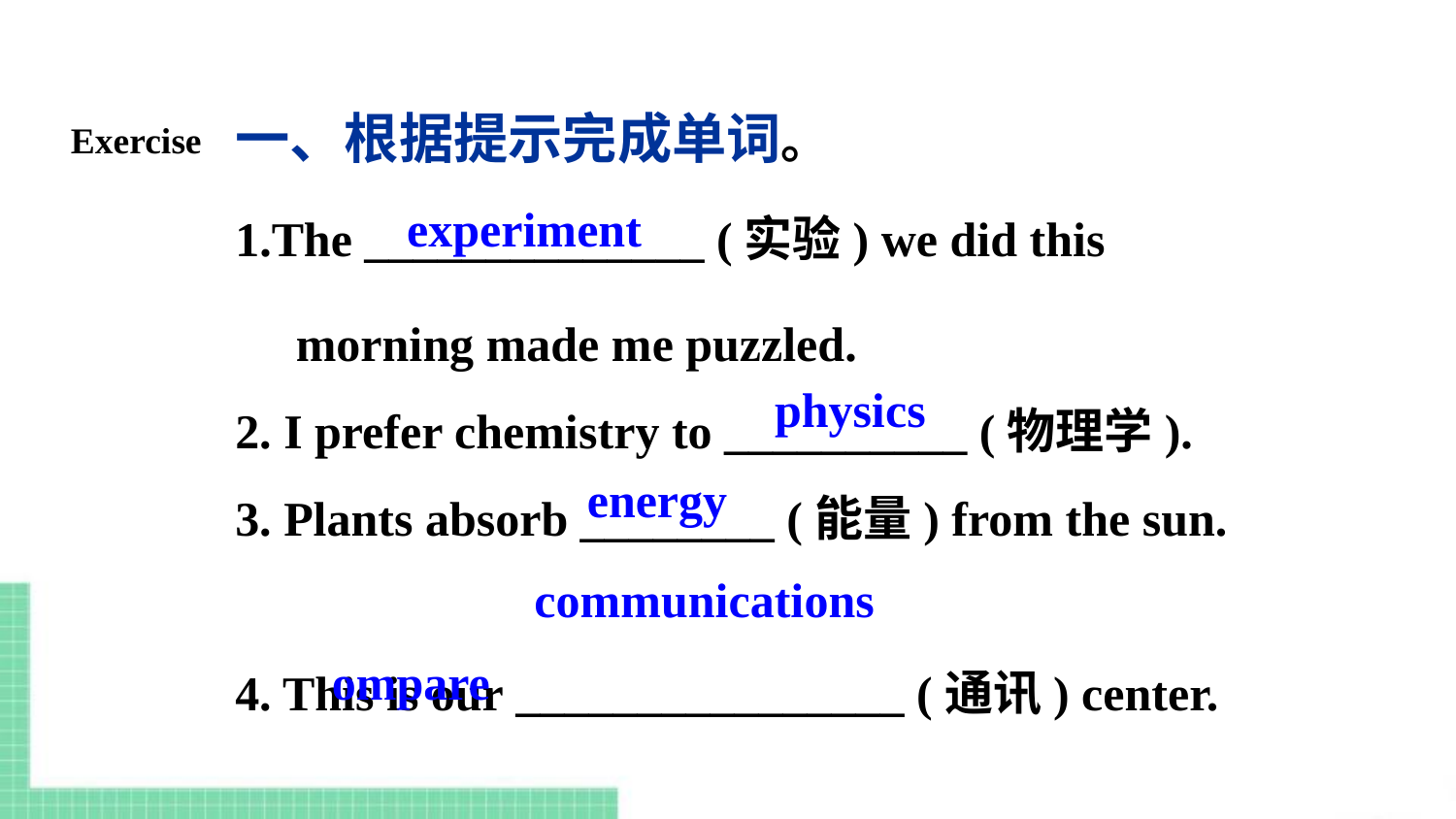

一、根据提示完成单词。
The ______________ (实验) we did this
     morning made me puzzled.
2. I prefer chemistry to __________ (物理学).
3. Plants absorb ________ (能量) from the sun.
4. This is our ________________ (通讯) center. 
5. C____________ your answers with those
    at the back of the book to see if they are right.
Exercise
experiment
physics
energy
communications
ompare